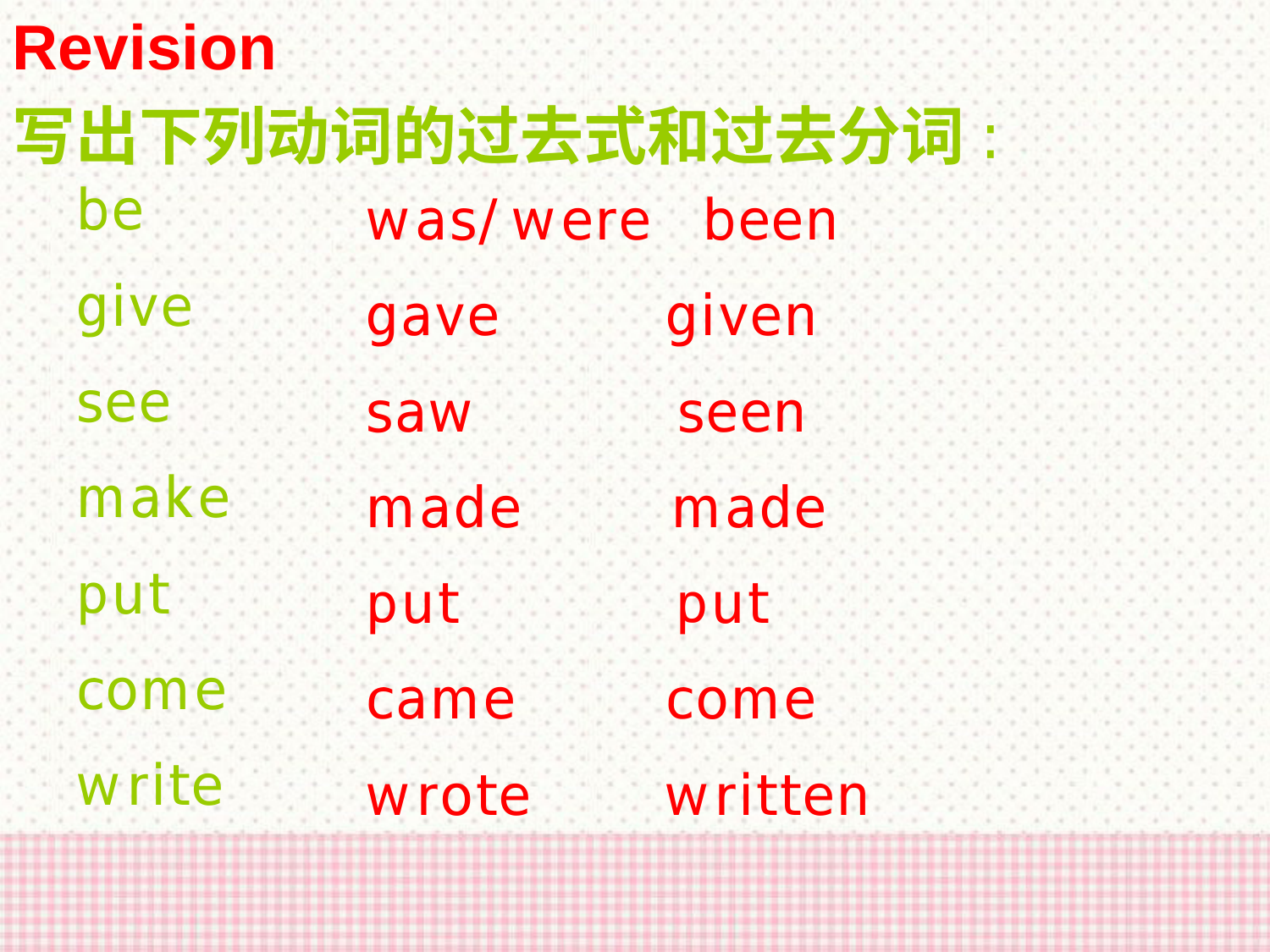

Revision
写出下列动词的过去式和过去分词:
be
give
see
make
put
come
write
was/were   been
gave          given
saw            seen
made         made
put             put
came         come
wrote        written